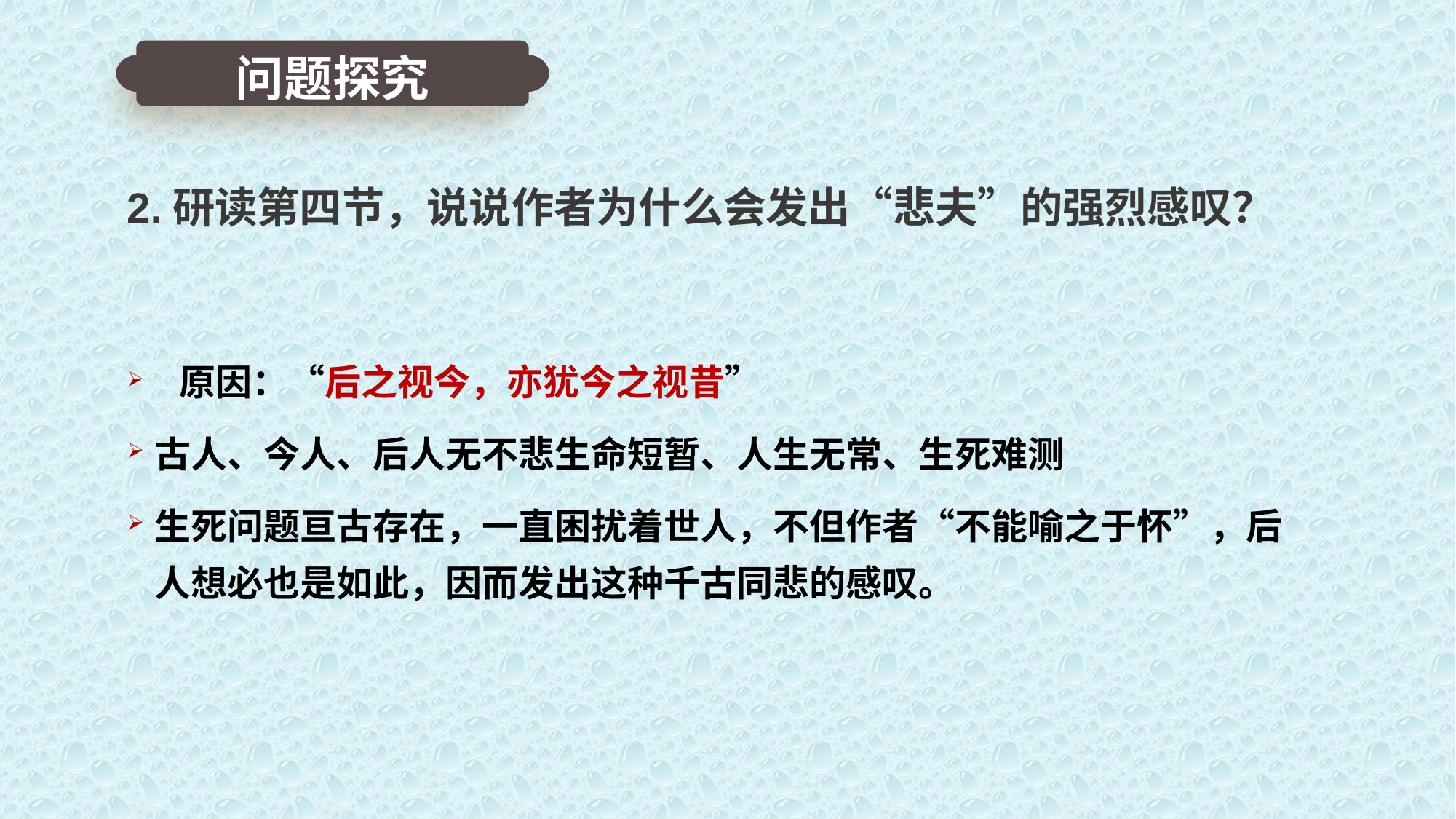

问题探究
2.研读第四节，说说作者为什么会发出“悲夫”的强烈感叹？
  原因：“后之视今，亦犹今之视昔”
古人、今人、后人无不悲生命短暂、人生无常、生死难测
生死问题亘古存在，一直困扰着世人，不但作者“不能喻之于怀”，后人想必也是如此，因而发出这种千古同悲的感叹。